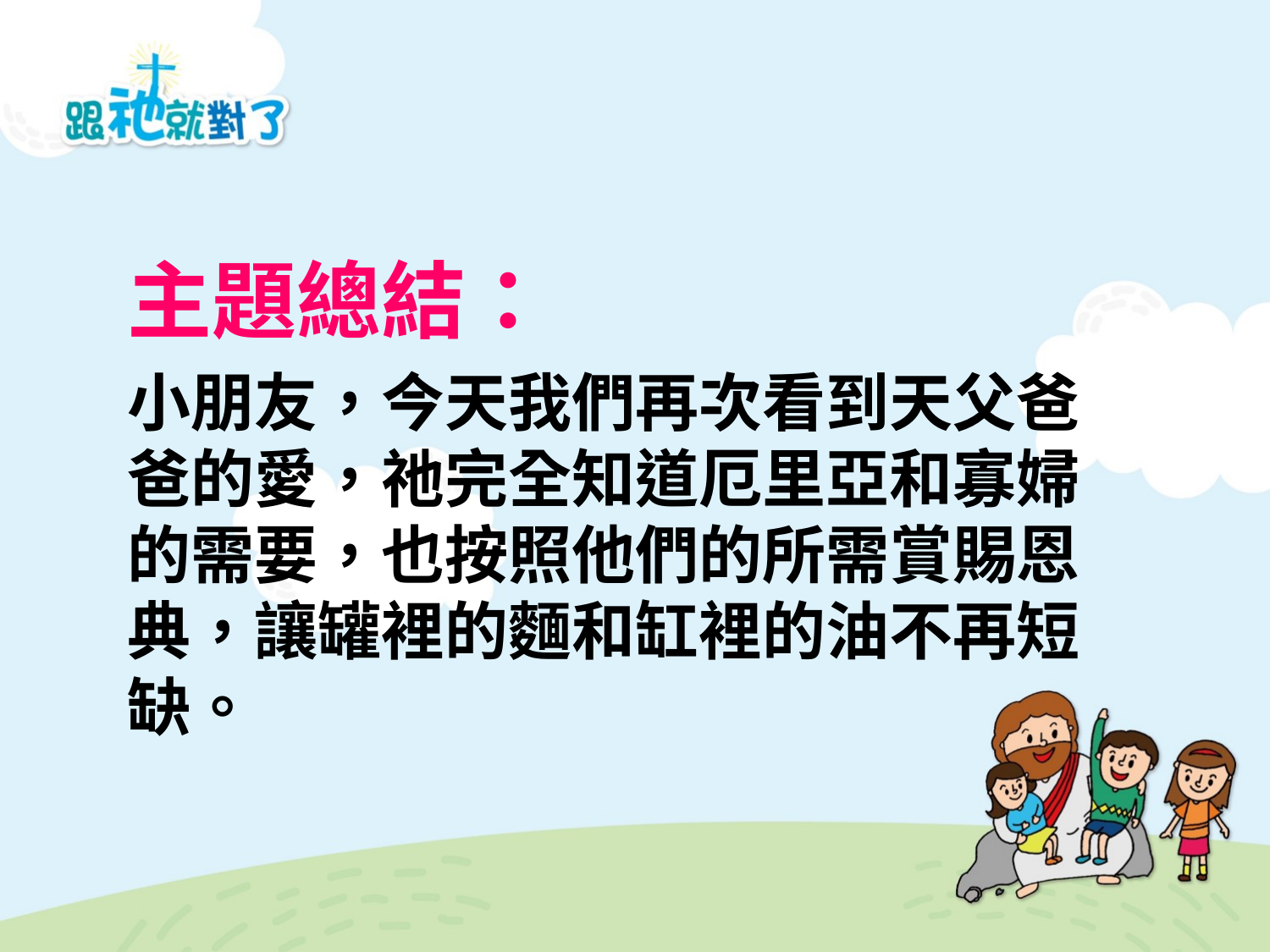

主題總結：
小朋友，今天我們再次看到天父爸爸的愛，祂完全知道厄里亞和寡婦的需要，也按照他們的所需賞賜恩典，讓罐裡的麵和缸裡的油不再短缺。